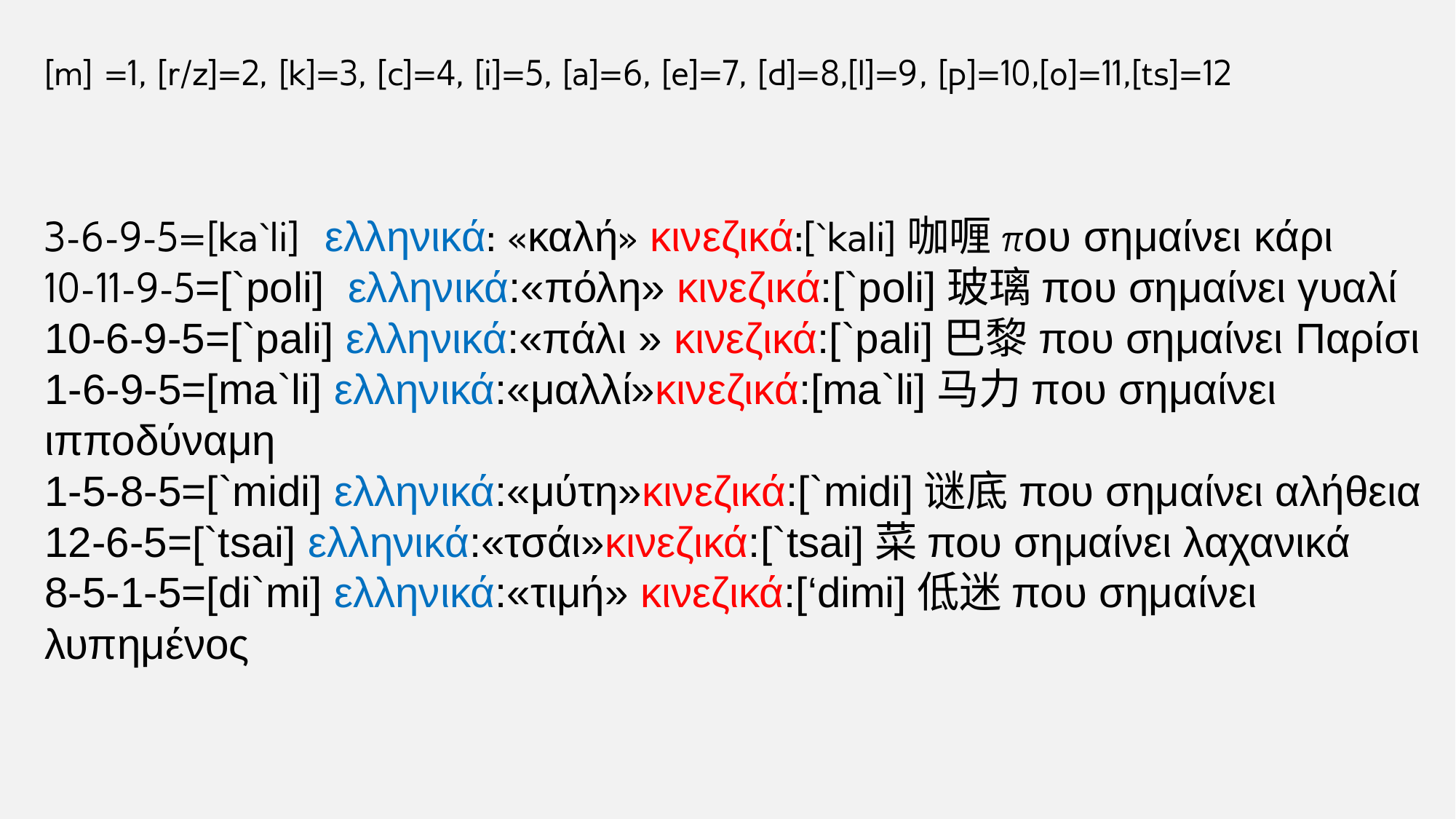

[m] =1, [r/z]=2, [k]=3, [c]=4, [i]=5, [a]=6, [e]=7, [d]=8,[l]=9, [p]=10,[o]=11,[ts]=12
3-6-9-5=[ka`li]  ελληνικά: «καλή» κινεζικά:[`kali]咖喱που σημαίνει κάρι
10-11-9-5=[`poli]  ελληνικά:«πόλη» κινεζικά:[`poli]玻璃που σημαίνει γυαλί
10-6-9-5=[`pali] ελληνικά:«πάλι » κινεζικά:[`pali]巴黎που σημαίνει Παρίσι
1-6-9-5=[ma`li] ελληνικά:«μαλλί»κινεζικά:[ma`li]马力που σημαίνει ιπποδύναμη
1-5-8-5=[`midi] ελληνικά:«μύτη»κινεζικά:[`midi]谜底που σημαίνει αλήθεια
12-6-5=[`tsai] ελληνικά:«τσάι»κινεζικά:[`tsai]菜που σημαίνει λαχανικά
8-5-1-5=[di`mi] ελληνικά:«τιμή» κινεζικά:[‘dimi]低迷που σημαίνει λυπημένος